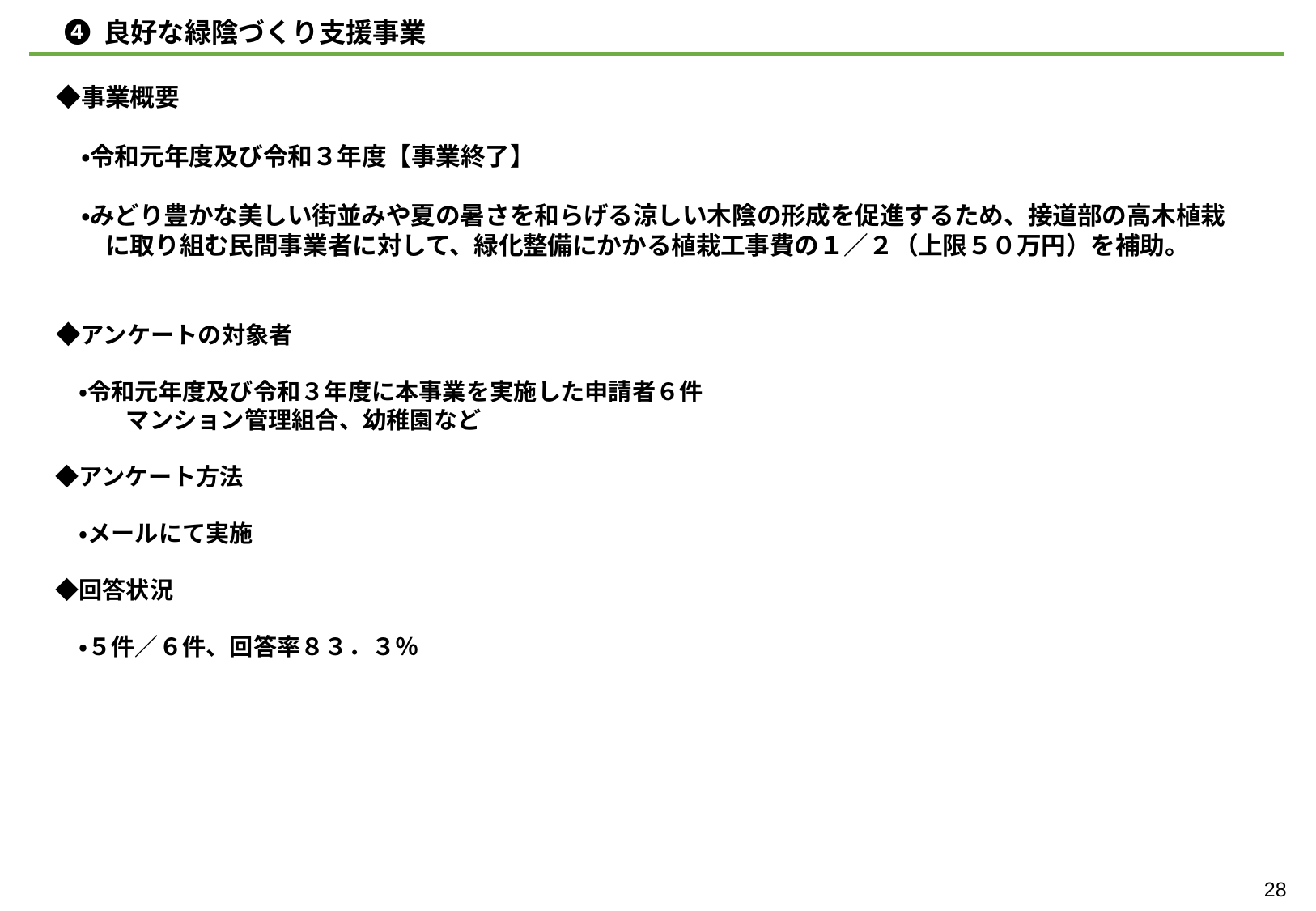

❹ 良好な緑陰づくり支援事業
　◆事業概要

　　・令和元年度及び令和３年度【事業終了】

　　・みどり豊かな美しい街並みや夏の暑さを和らげる涼しい木陰の形成を促進するため、接道部の高木植栽
　　　に取り組む民間事業者に対して、緑化整備にかかる植栽工事費の１／２（上限５０万円）を補助。

　◆アンケートの対象者

　　・令和元年度及び令和３年度に本事業を実施した申請者６件
　　　　マンション管理組合、幼稚園など

　◆アンケート方法

　　・メールにて実施

　◆回答状況

　　・５件／６件、回答率８３．３％

28